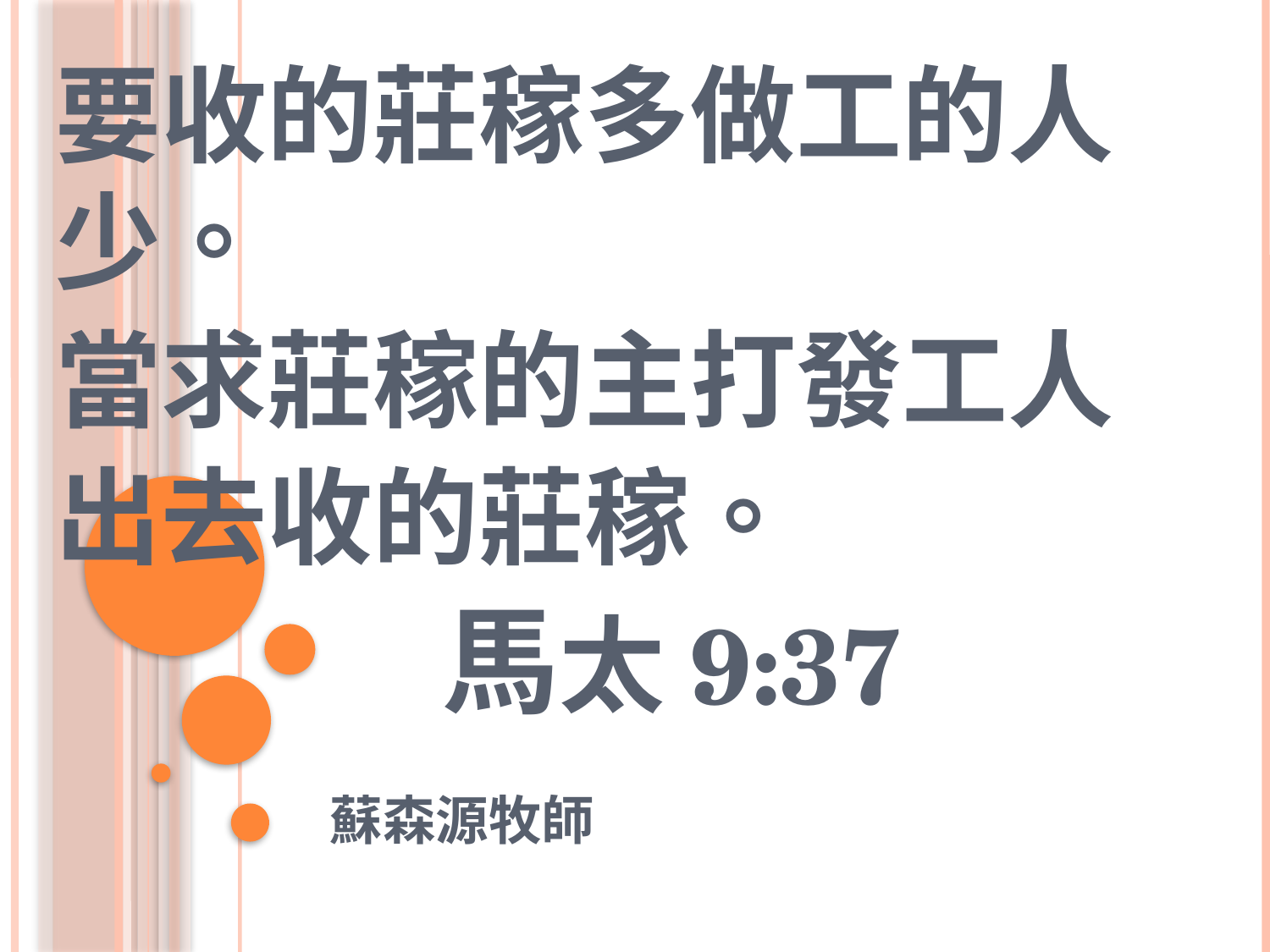

要收的莊稼多做工的人少。
當求莊稼的主打發工人
出去收的莊稼。
               馬太9:37
# 蘇森源牧師